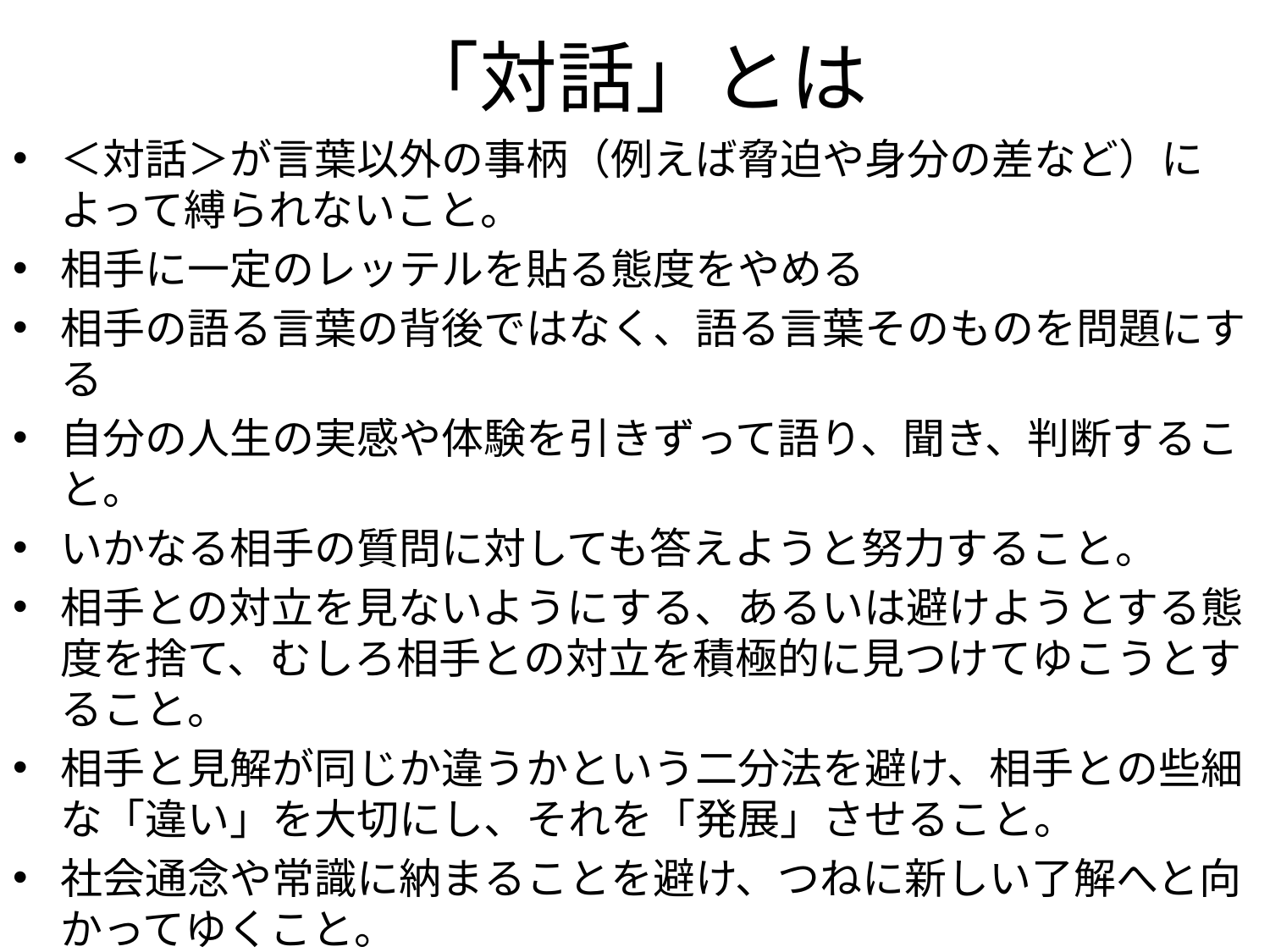

# 「対話」とは
＜対話＞が言葉以外の事柄（例えば脅迫や身分の差など）によって縛られないこと。
相手に一定のレッテルを貼る態度をやめる
相手の語る言葉の背後ではなく、語る言葉そのものを問題にする
自分の人生の実感や体験を引きずって語り、聞き、判断すること。
いかなる相手の質問に対しても答えようと努力すること。
相手との対立を見ないようにする、あるいは避けようとする態度を捨て、むしろ相手との対立を積極的に見つけてゆこうとすること。
相手と見解が同じか違うかという二分法を避け、相手との些細な「違い」を大切にし、それを「発展」させること。
社会通念や常識に納まることを避け、つねに新しい了解へと向かってゆくこと。
自分や相手の意見が途中で変わる可能性に対して、つねに開かれてあること。中島義道（1997）「対話」のない社会―思いやりと優しさが圧殺するもの (PHP新書)